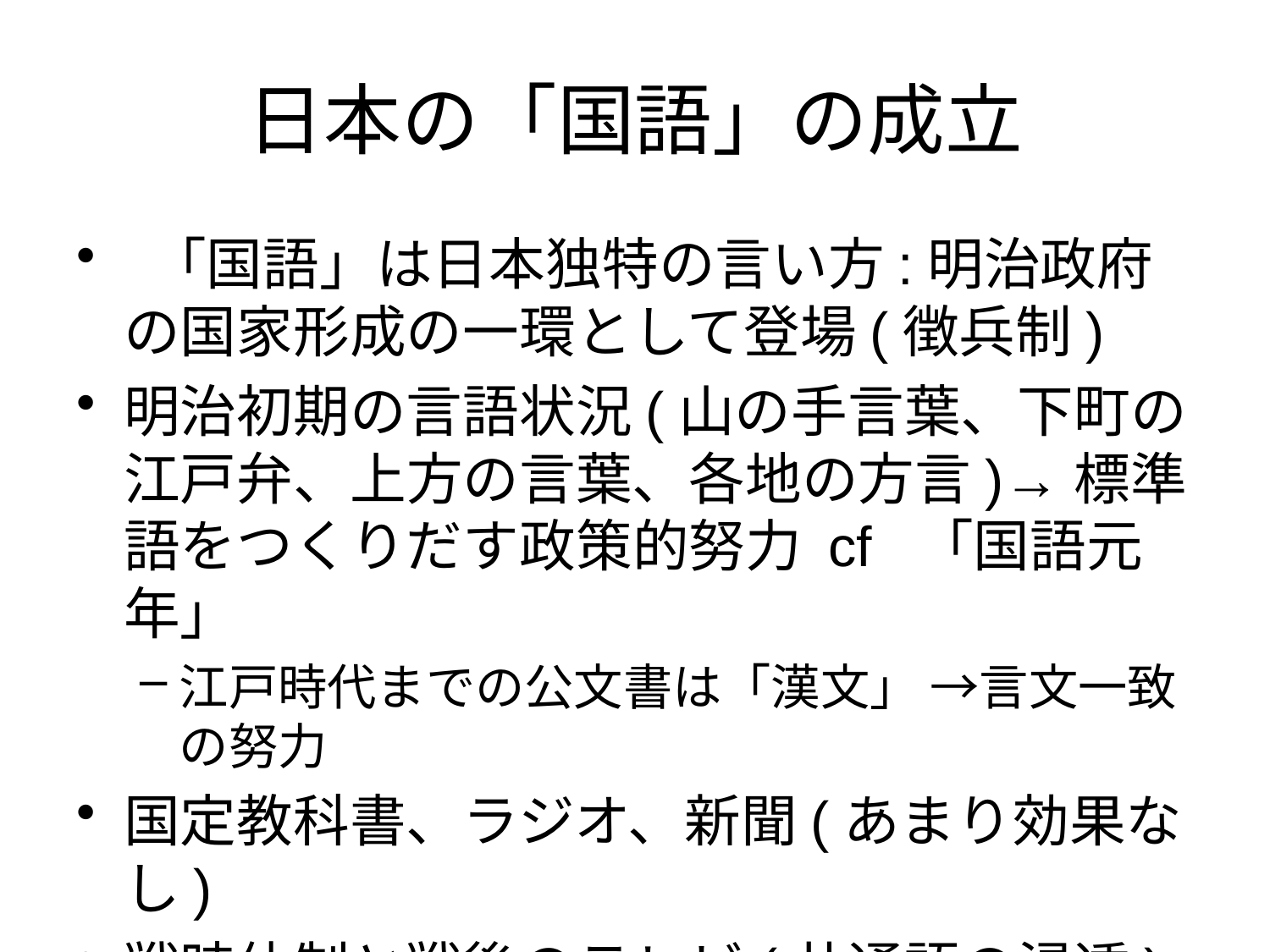

# 日本の「国語」の成立
 「国語」は日本独特の言い方:明治政府の国家形成の一環として登場(徴兵制)
明治初期の言語状況(山の手言葉、下町の江戸弁、上方の言葉、各地の方言)→標準語をつくりだす政策的努力 cf  「国語元年」
江戸時代までの公文書は「漢文」 →言文一致の努力
国定教科書、ラジオ、新聞(あまり効果なし)
戦時体制と戦後のテレビ(共通語の浸透)